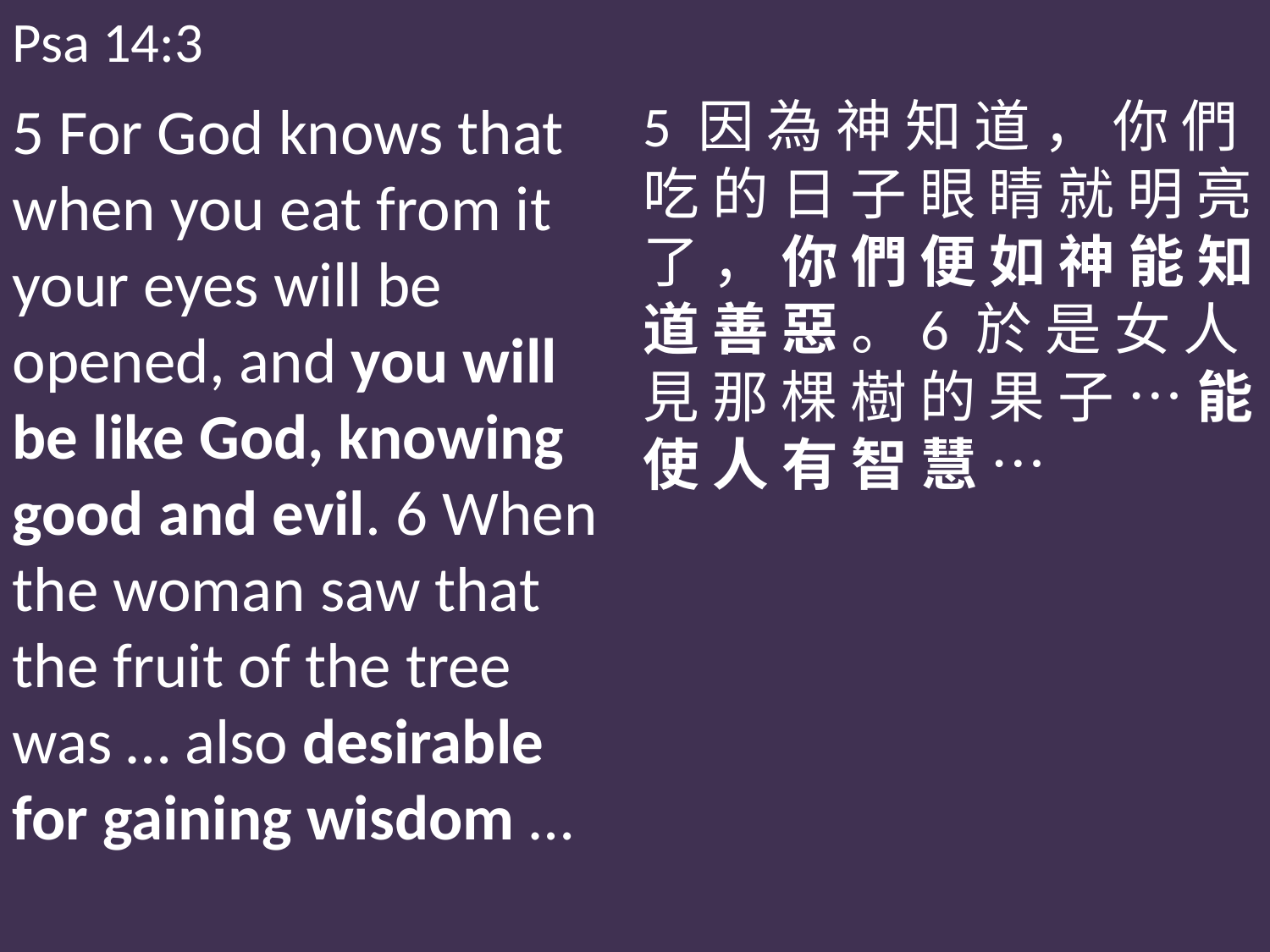

Psa 14:3
5 For God knows that when you eat from it your eyes will be opened, and you will be like God, knowing good and evil. 6 When the woman saw that the fruit of the tree was … also desirable for gaining wisdom …
5 因 為 神 知 道 ， 你 們 吃 的 日 子 眼 睛 就 明 亮 了 ， 你 們 便 如 神 能 知 道 善 惡 。6 於 是 女 人 見 那 棵 樹 的 果 子 … 能 使 人 有 智 慧 …